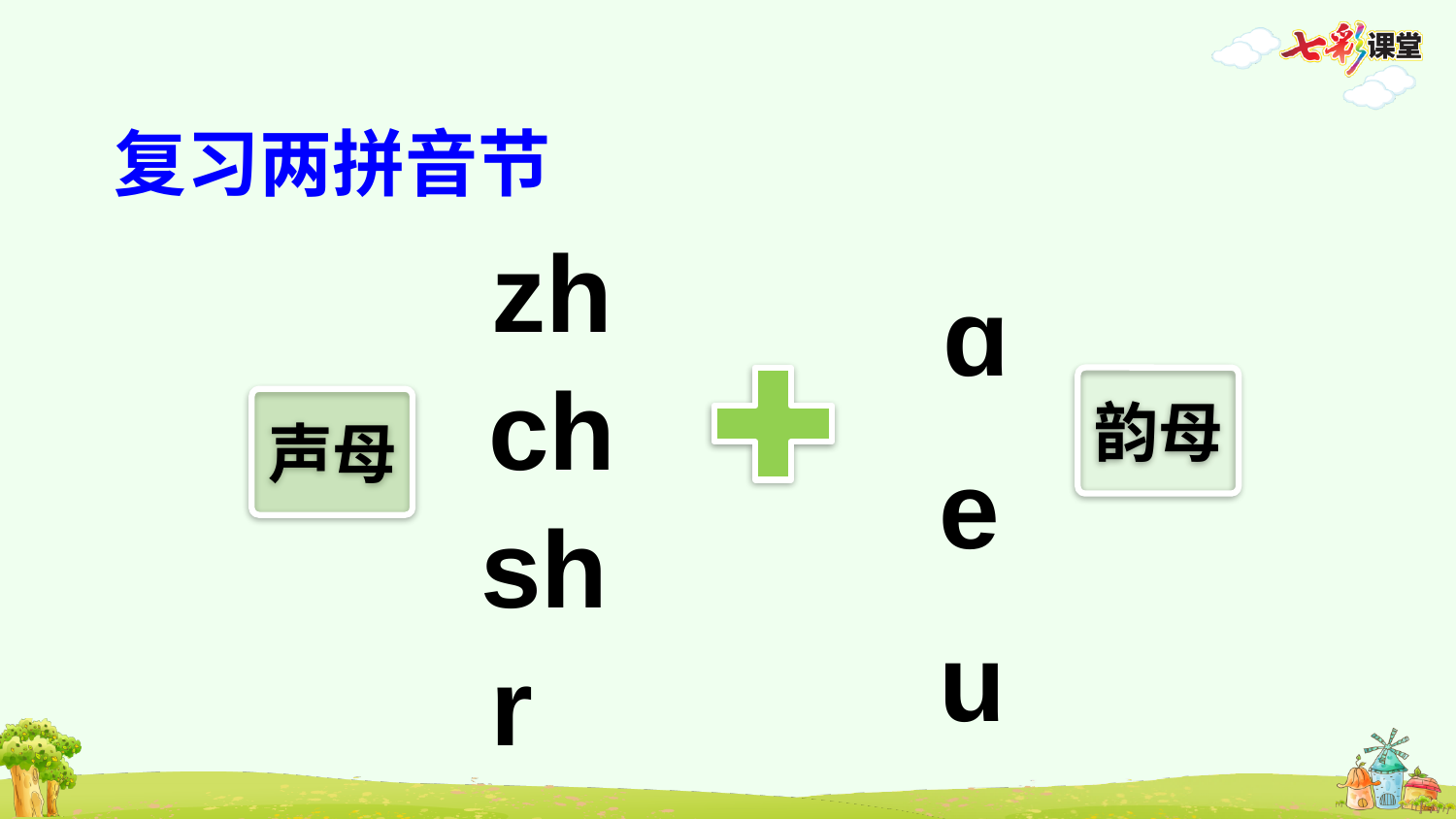

复习两拼音节
zh
ɑ

ch
韵母
声母
e
sh
u
r